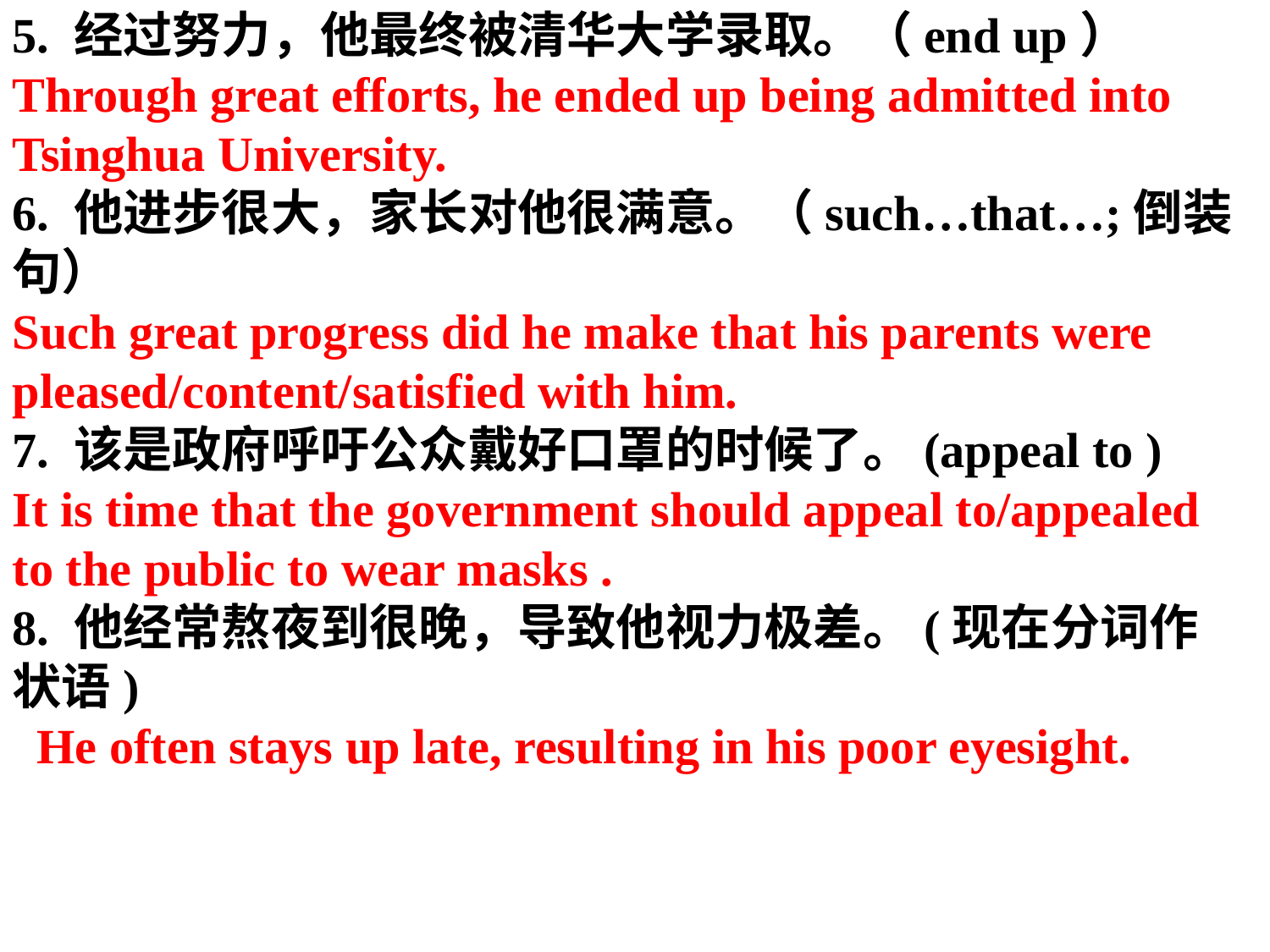

5. 经过努力，他最终被清华大学录取。（end up）
Through great efforts, he ended up being admitted into Tsinghua University.
6. 他进步很大，家长对他很满意。（such…that…;倒装句）
Such great progress did he make that his parents were pleased/content/satisfied with him.
7. 该是政府呼吁公众戴好口罩的时候了。(appeal to )
It is time that the government should appeal to/appealed to the public to wear masks .
8. 他经常熬夜到很晚，导致他视力极差。(现在分词作状语)
  He often stays up late, resulting in his poor eyesight.